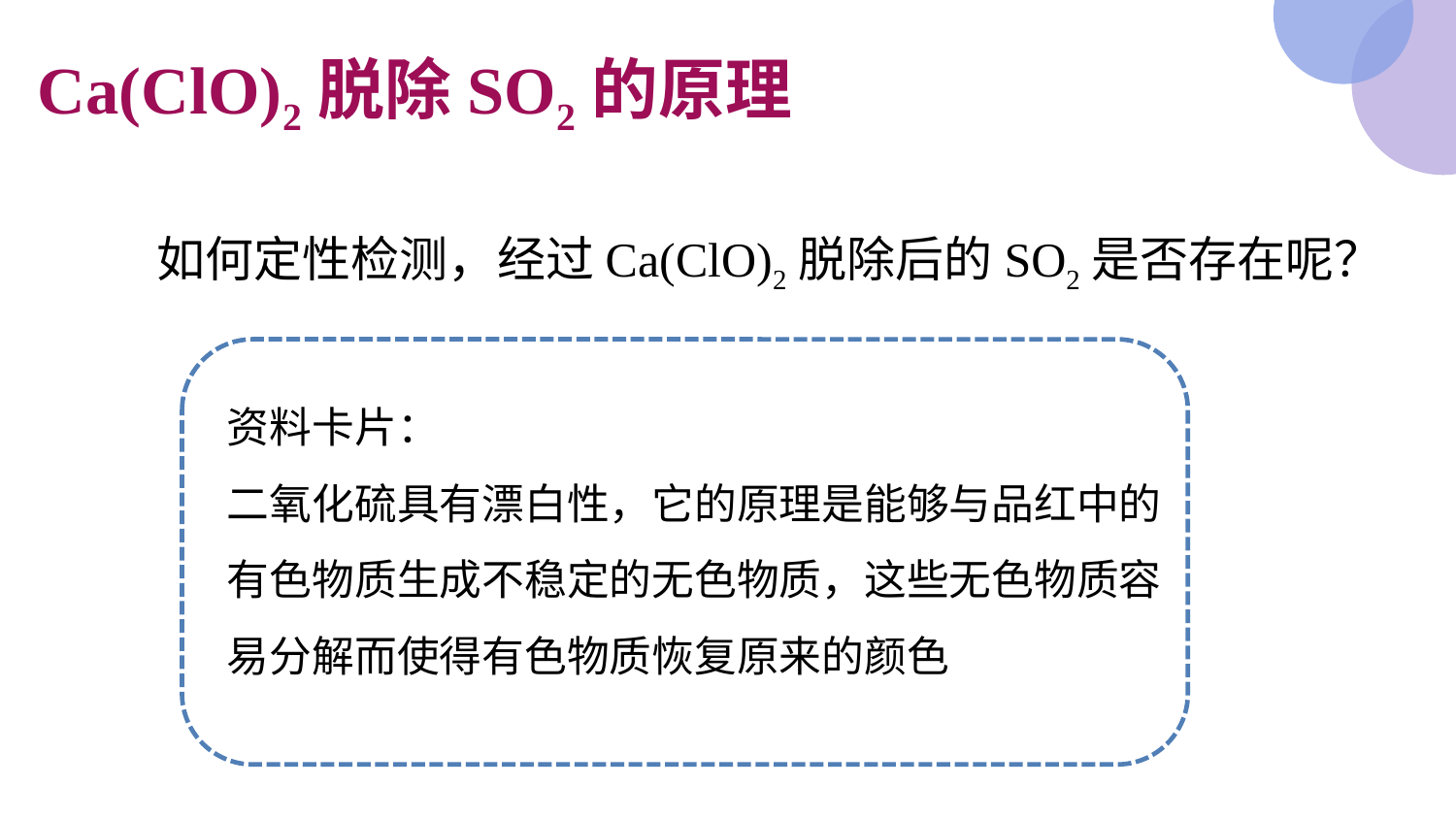

Ca(ClO)2脱除SO2的原理
如何定性检测，经过Ca(ClO)2脱除后的SO2是否存在呢？
⇌
资料卡片：
二氧化硫具有漂白性，它的原理是能够与品红中的有色物质生成不稳定的无色物质，这些无色物质容易分解而使得有色物质恢复原来的颜色